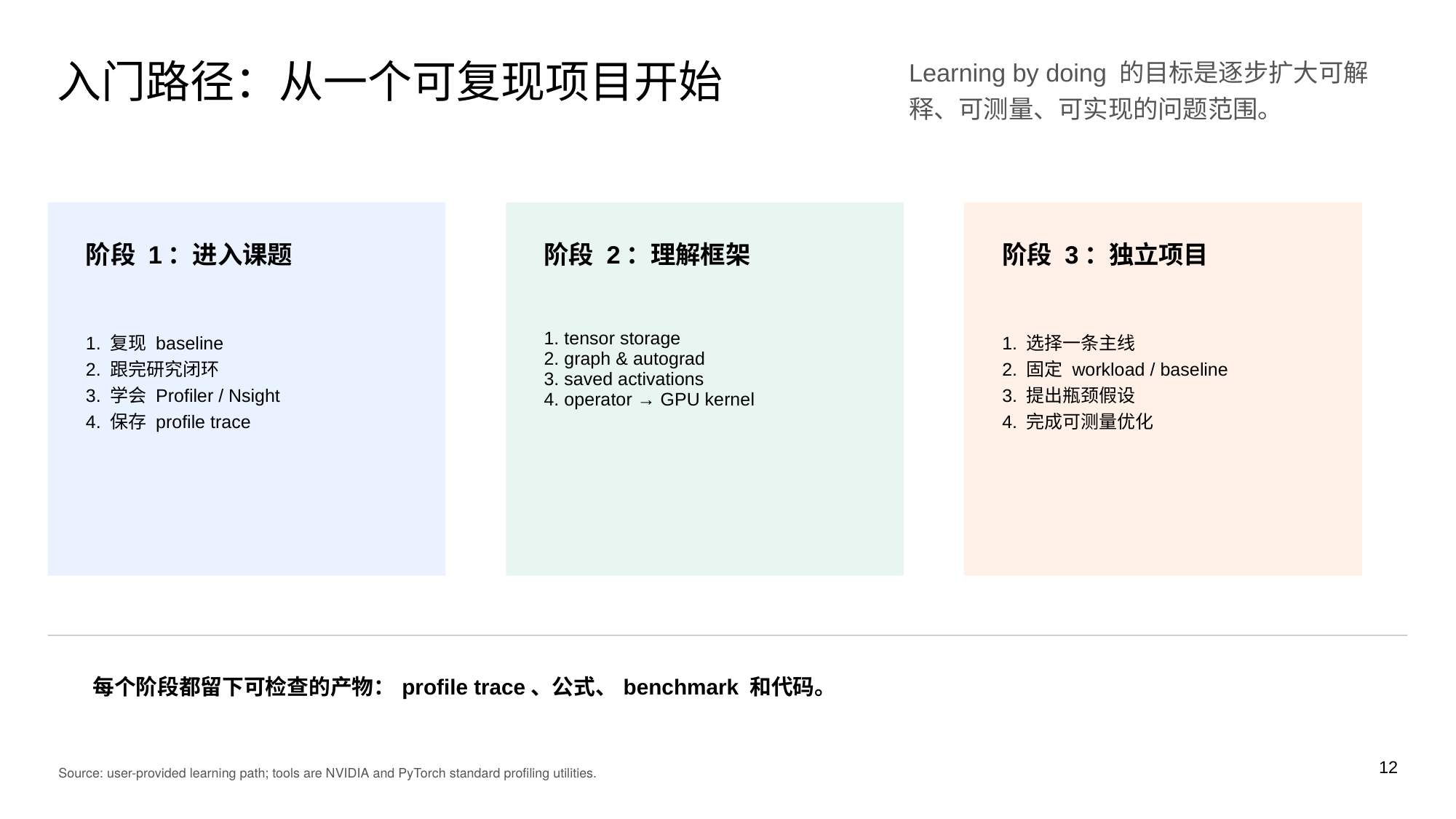

入门路径：从一个可复现项目开始
Learning by doing 的目标是逐步扩大可解释、可测量、可实现的问题范围。

阶段 1：进入课题
阶段 2：理解框架
阶段 3：独立项目
1. 复现 baseline
2. 跟完研究闭环
3. 学会 Profiler / Nsight
4. 保存 profile trace
1. tensor storage
2. graph & autograd
3. saved activations
4. operator → GPU kernel
1. 选择一条主线
2. 固定 workload / baseline
3. 提出瓶颈假设
4. 完成可测量优化

每个阶段都留下可检查的产物：profile trace、公式、benchmark 和代码。
12
Source: user-provided learning path; tools are NVIDIA and PyTorch standard profiling utilities.